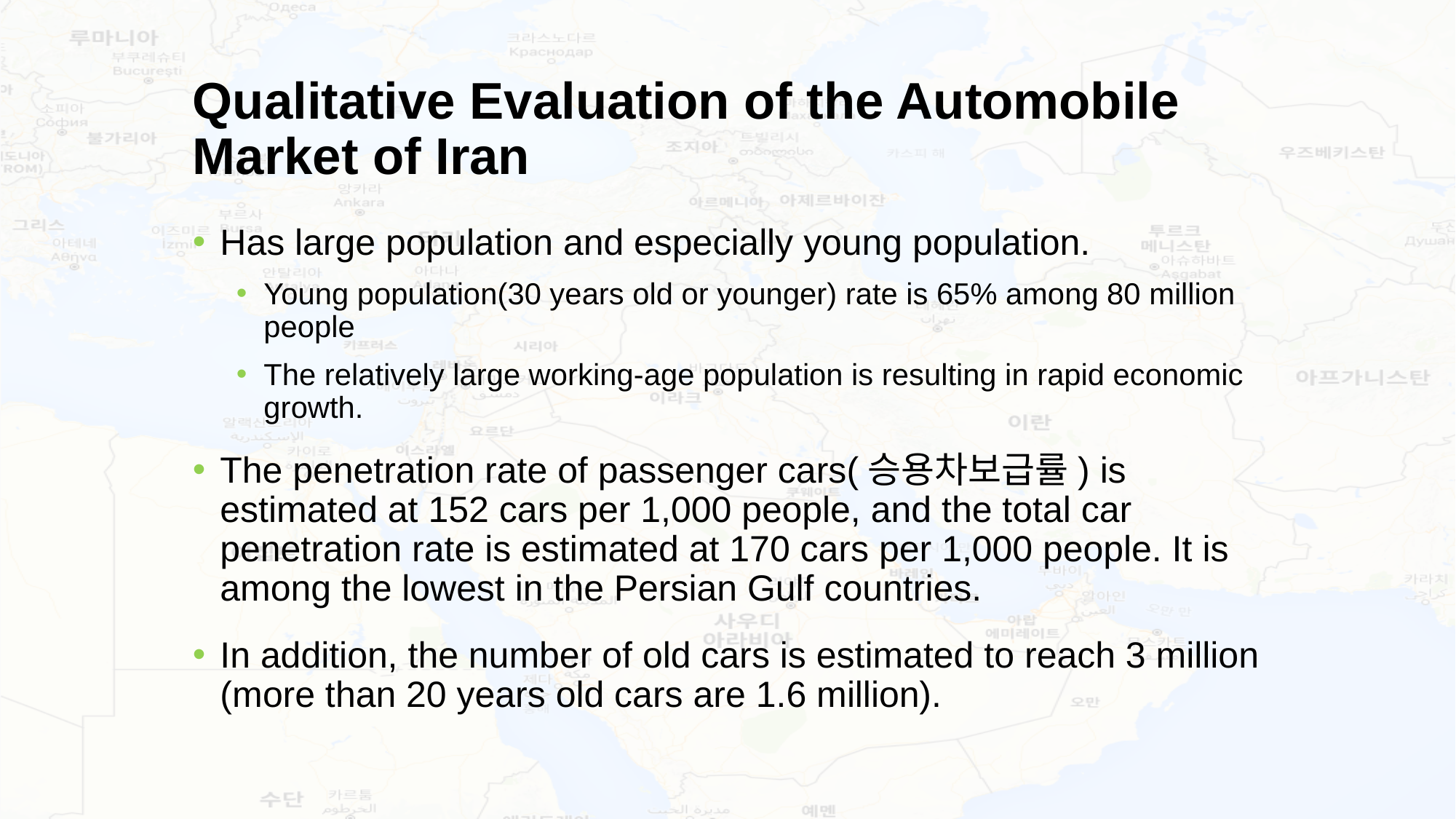

# Qualitative Evaluation of the Automobile Market of Iran
Has large population and especially young population.
Young population(30 years old or younger) rate is 65% among 80 million people
The relatively large working-age population is resulting in rapid economic growth.
The penetration rate of passenger cars(승용차보급률) is estimated at 152 cars per 1,000 people, and the total car penetration rate is estimated at 170 cars per 1,000 people. It is among the lowest in the Persian Gulf countries.
In addition, the number of old cars is estimated to reach 3 million (more than 20 years old cars are 1.6 million).